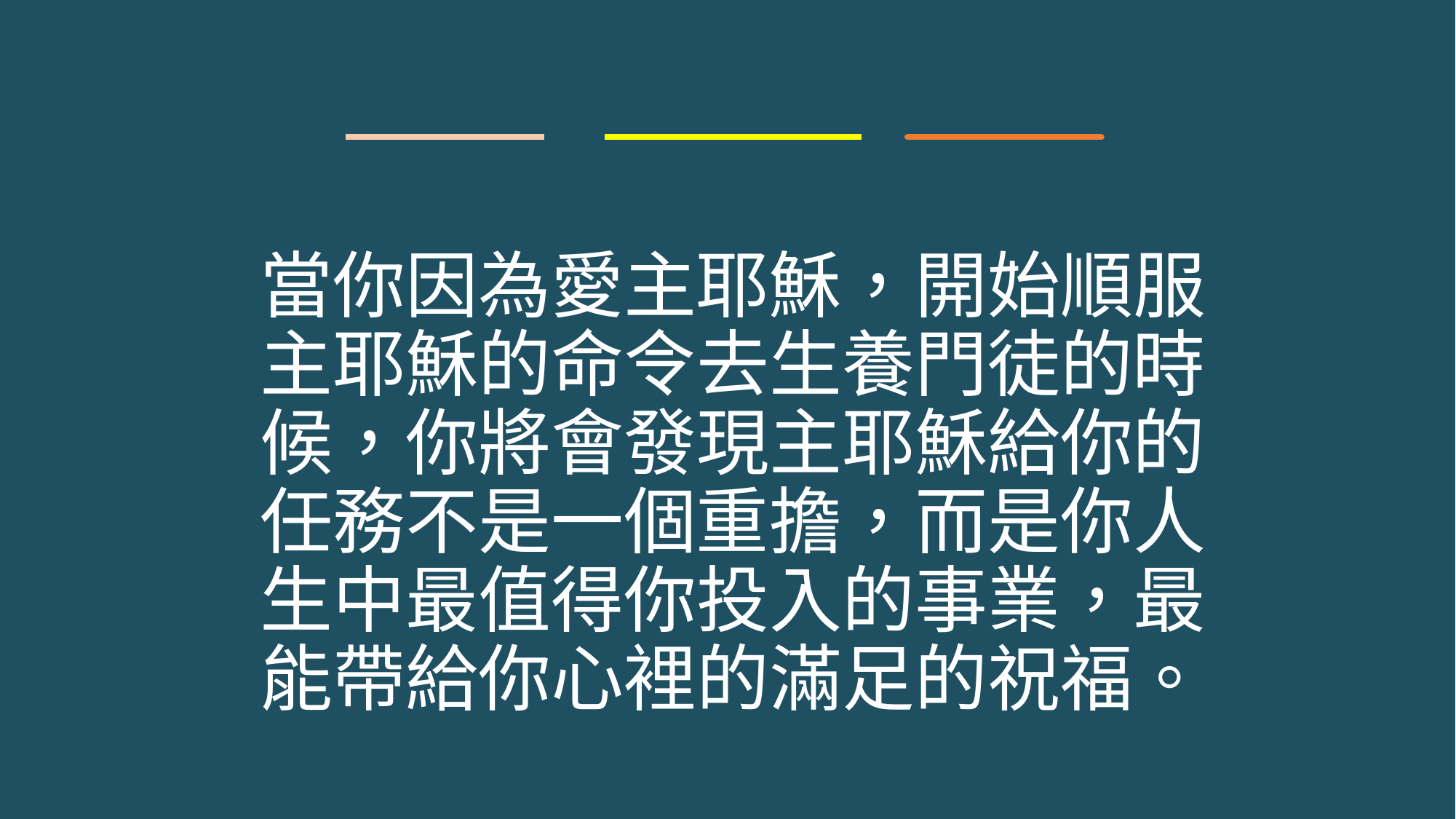

當你因為愛主耶穌，開始順服主耶穌的命令去生養門徒的時候，你將會發現主耶穌給你的任務不是一個重擔，而是你人生中最值得你投入的事業，最能帶給你心裡的滿足的祝福。